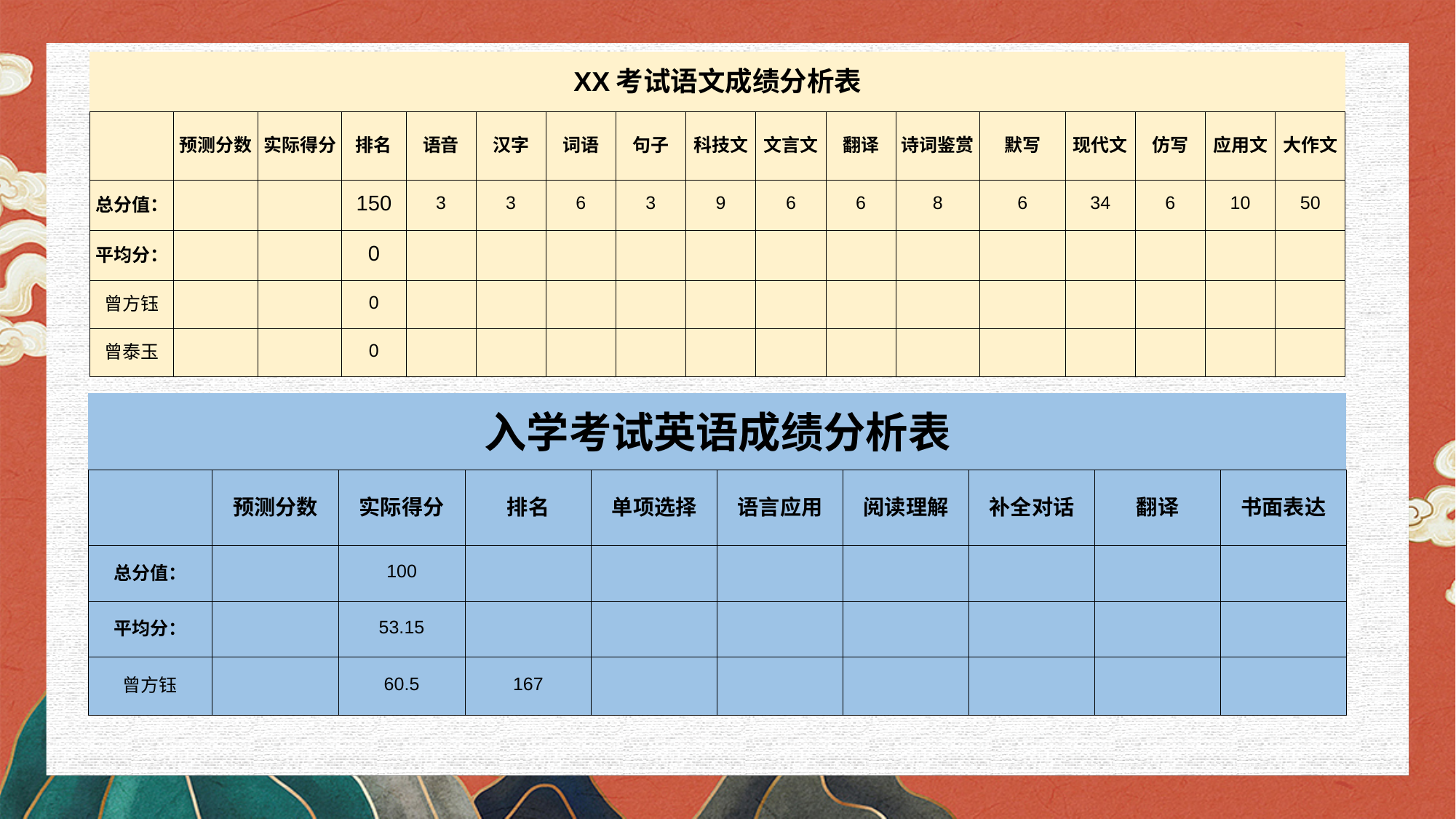

| XX考试语文成绩分析表 |  |  |  |  |  |  |  |  |  |  |  |  |  |  |  |  |
| --- | --- | --- | --- | --- | --- | --- | --- | --- | --- | --- | --- | --- | --- | --- | --- | --- |
|  | 预测分数 | 实际得分 | 排名 | 语音 | 汉字 | 词语 | 句子 | 科技文 | 文言文 | 翻译 | 诗词鉴赏 | 默写 | 现代文 | 仿写 | 应用文 | 大作文 |
| 总分值： |  |  | 150 | 3 | 3 | 6 | 3 | 9 | 6 | 6 | 8 | 6 | 34 | 6 | 10 | 50 |
| 平均分： |  |  | 0 |  |  |  |  |  |  |  |  |  |  |  |  |  |
| 曾方钰 |  |  | 0 |  |  |  |  |  |  |  |  |  |  |  |  |  |
| 曾泰玉 |  |  | 0 |  |  |  |  |  |  |  |  |  |  |  |  |  |
| 入学考试英语成绩分析表 |  |  |  |  |  |  |  |  |  |
| --- | --- | --- | --- | --- | --- | --- | --- | --- | --- |
|  | 预测分数 | 实际得分 | 排名 | 单项选择 | 语言应用 | 阅读理解 | 补全对话 | 翻译 | 书面表达 |
| 总分值： |  | 100 |  |  |  |  |  |  |  |
| 平均分： |  | 53.15 |  |  |  |  |  |  |  |
| 曾方钰 |  | 60.5 | 167 |  |  |  |  |  |  |